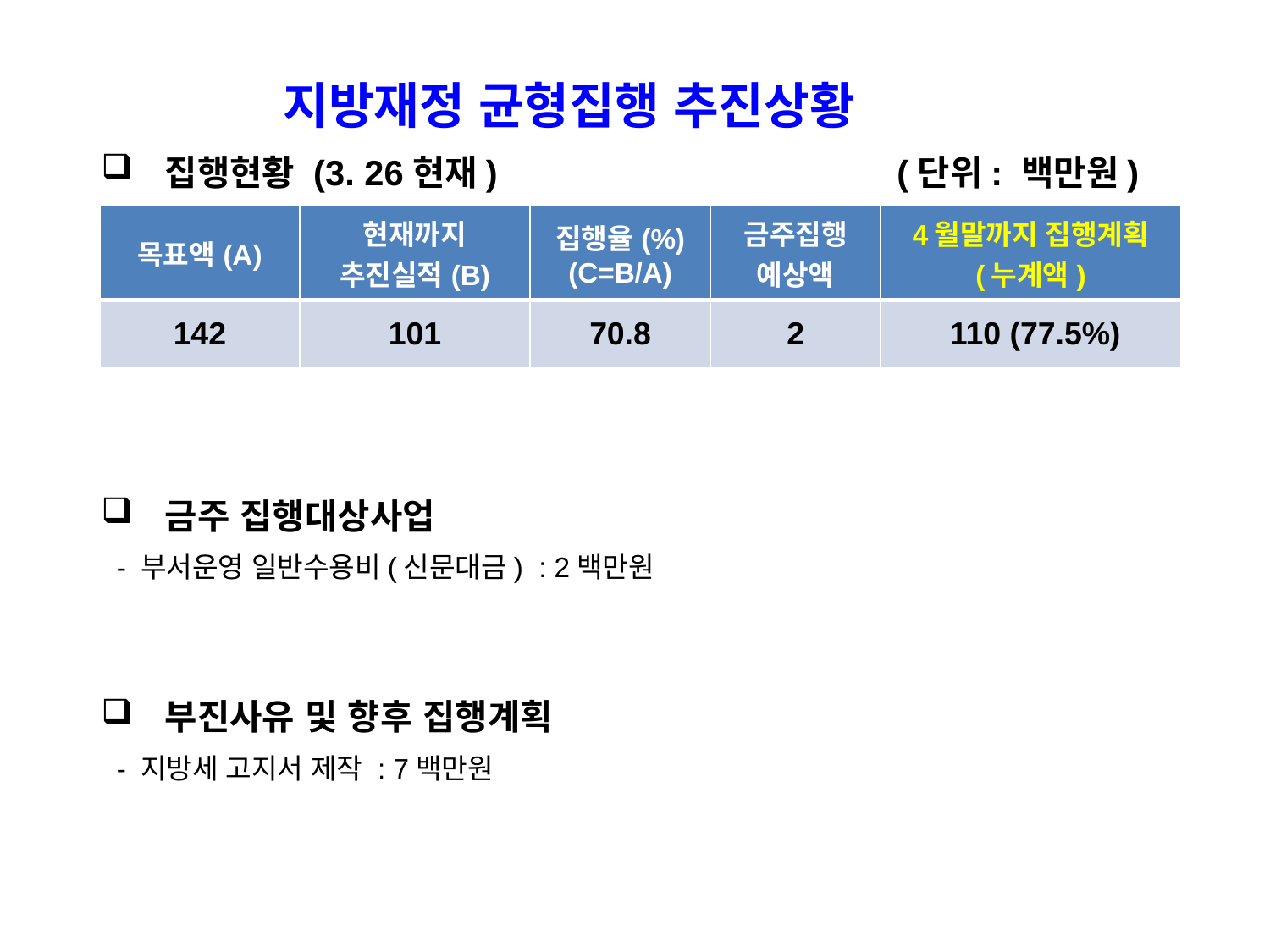

지방재정 균형집행 추진상황
집행현황 (3. 26현재)                                         (단위: 백만원)

금주 집행대상사업
  - 부서운영 일반수용비(신문대금)  : 2백만원

부진사유 및 향후 집행계획
  - 지방세 고지서 제작 : 7백만원
| 목표액(A) | 현재까지 추진실적(B) | 집행율(%) (C=B/A) | 금주집행 예상액 | 4월말까지 집행계획 (누계액) |
| --- | --- | --- | --- | --- |
| 142 | 101 | 70.8 | 2 | 110 (77.5%) |